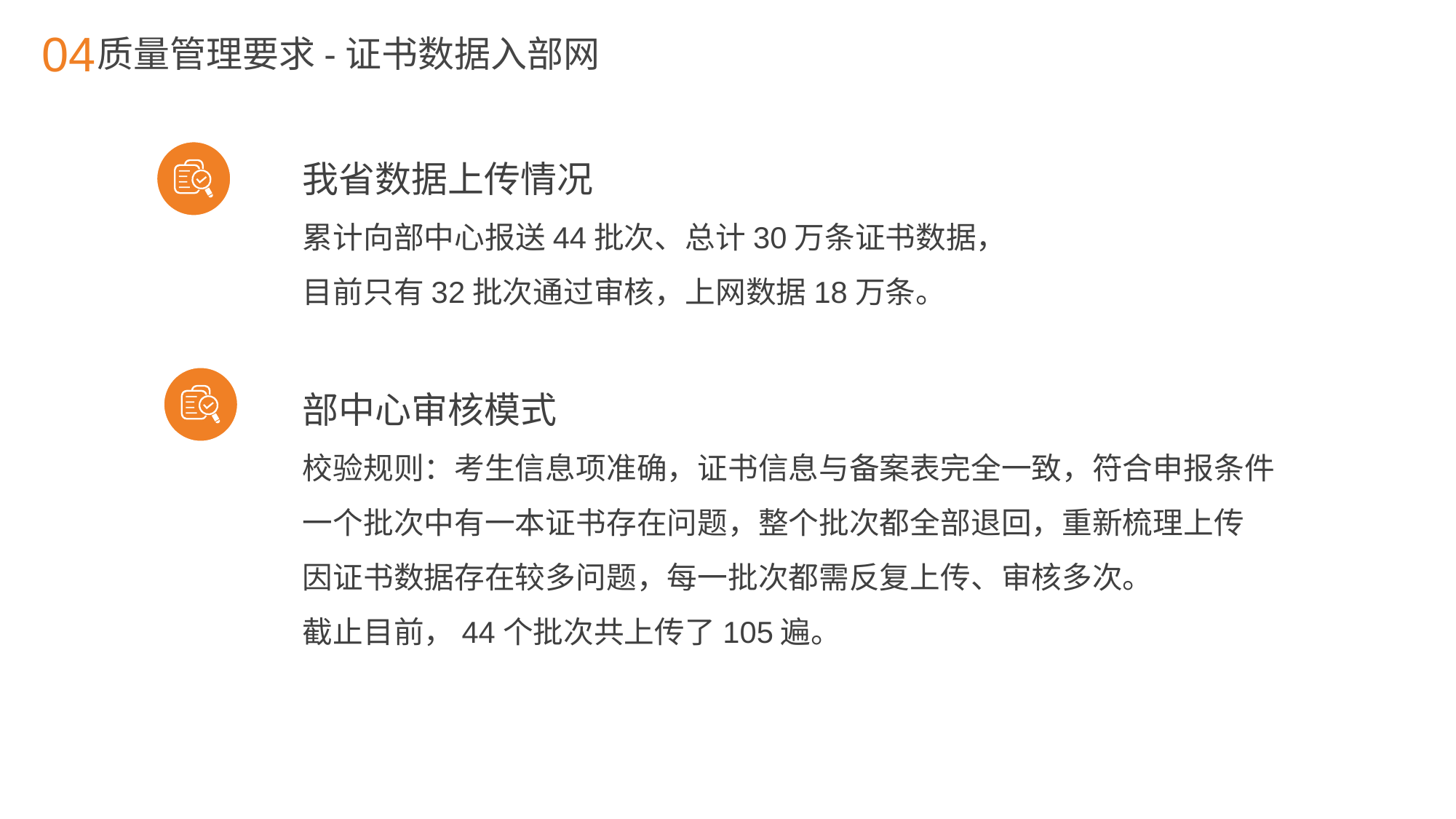

04
质量管理要求-证书数据入部网
我省数据上传情况
累计向部中心报送44批次、总计30万条证书数据，
目前只有32批次通过审核，上网数据18万条。

部中心审核模式
校验规则：考生信息项准确，证书信息与备案表完全一致，符合申报条件
一个批次中有一本证书存在问题，整个批次都全部退回，重新梳理上传
因证书数据存在较多问题，每一批次都需反复上传、审核多次。
截止目前，44个批次共上传了105遍。